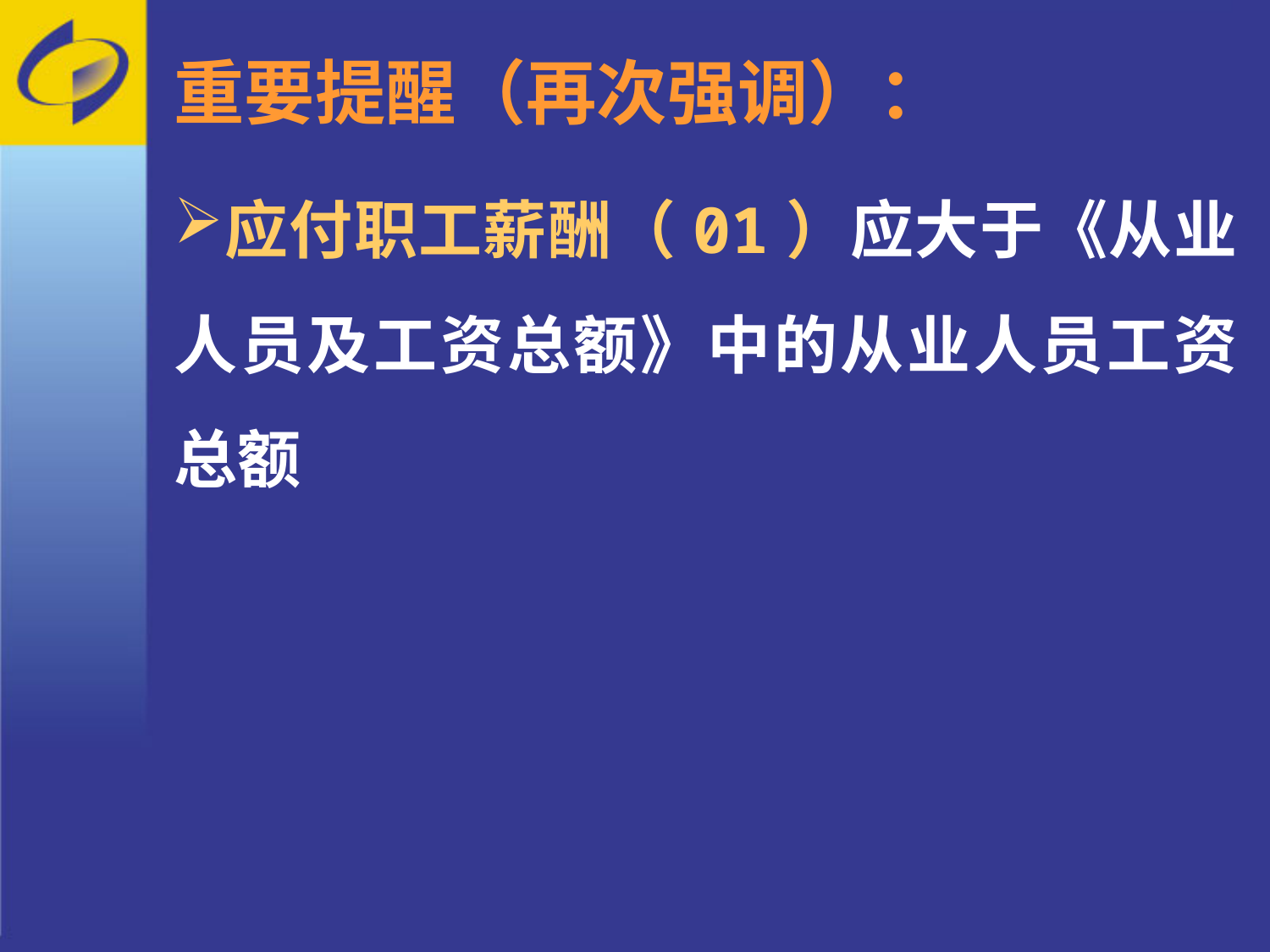

重要提醒（再次强调）：
应付职工薪酬（01）应大于《从业人员及工资总额》中的从业人员工资总额